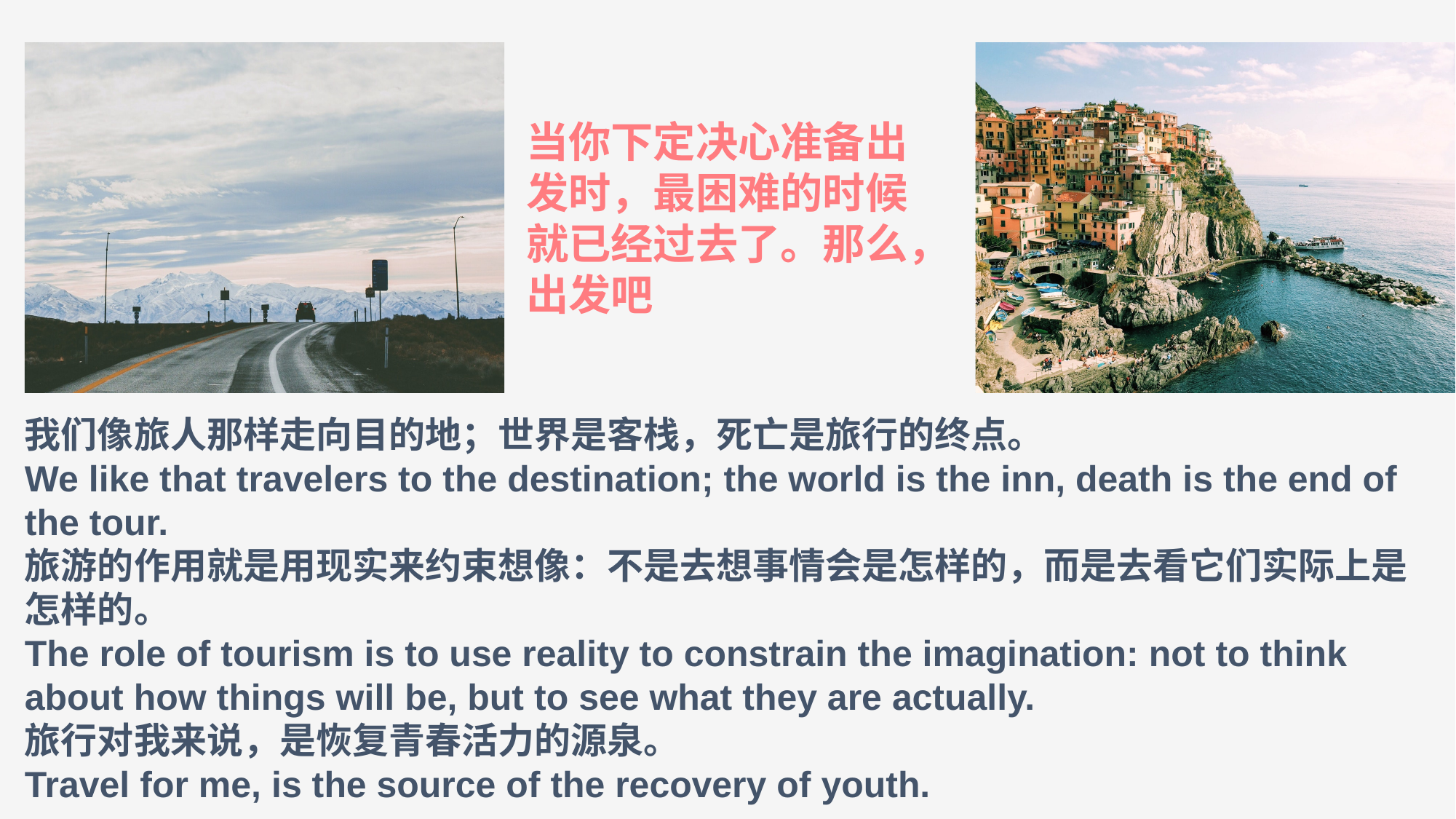

当你下定决心准备出发时，最困难的时候就已经过去了。那么，出发吧
我们像旅人那样走向目的地；世界是客栈，死亡是旅行的终点。
We like that travelers to the destination; the world is the inn, death is the end of the tour.
旅游的作用就是用现实来约束想像：不是去想事情会是怎样的，而是去看它们实际上是怎样的。
The role of tourism is to use reality to constrain the imagination: not to think about how things will be, but to see what they are actually.
旅行对我来说，是恢复青春活力的源泉。
Travel for me, is the source of the recovery of youth.